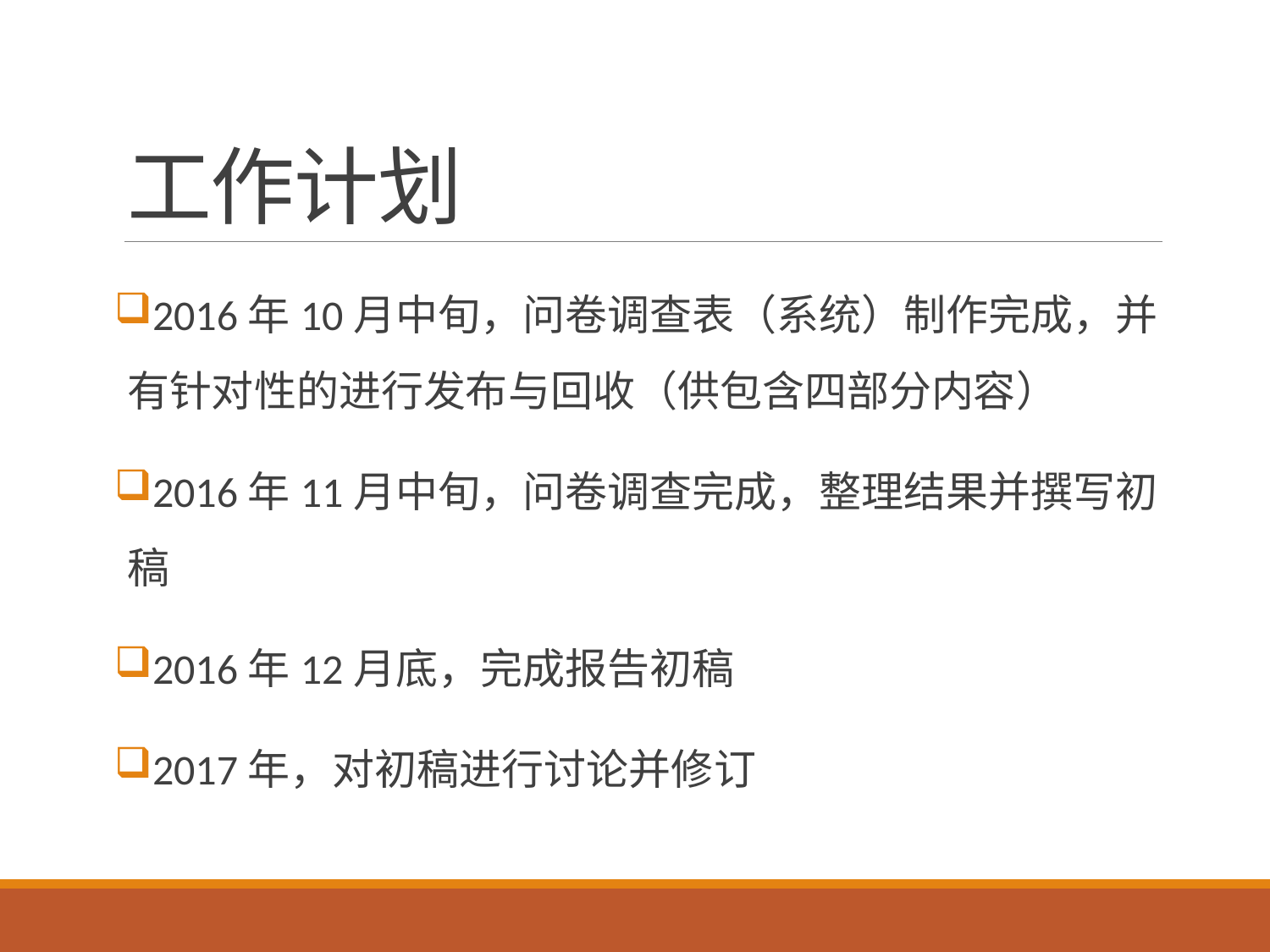

# 工作计划
2016年10月中旬，问卷调查表（系统）制作完成，并有针对性的进行发布与回收（供包含四部分内容）
2016年11月中旬，问卷调查完成，整理结果并撰写初稿
2016年12月底，完成报告初稿
2017年，对初稿进行讨论并修订